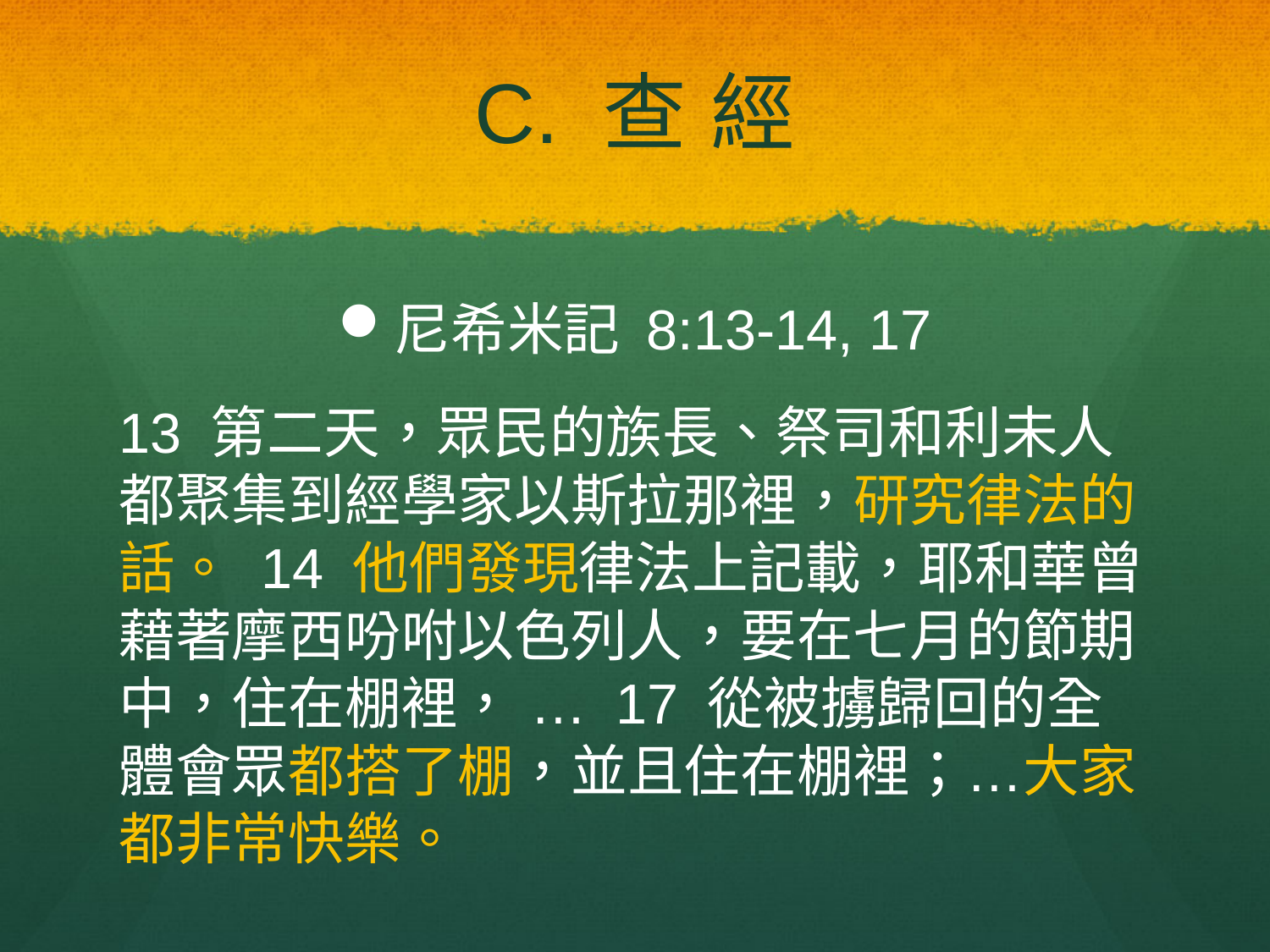

# C. 查 經
尼希米記 8:13-14, 17
13 第二天，眾民的族長、祭司和利未人都聚集到經學家以斯拉那裡，研究律法的話。 14 他們發現律法上記載，耶和華曾藉著摩西吩咐以色列人，要在七月的節期中，住在棚裡， … 17 從被擄歸回的全體會眾都搭了棚，並且住在棚裡；…大家都非常快樂。